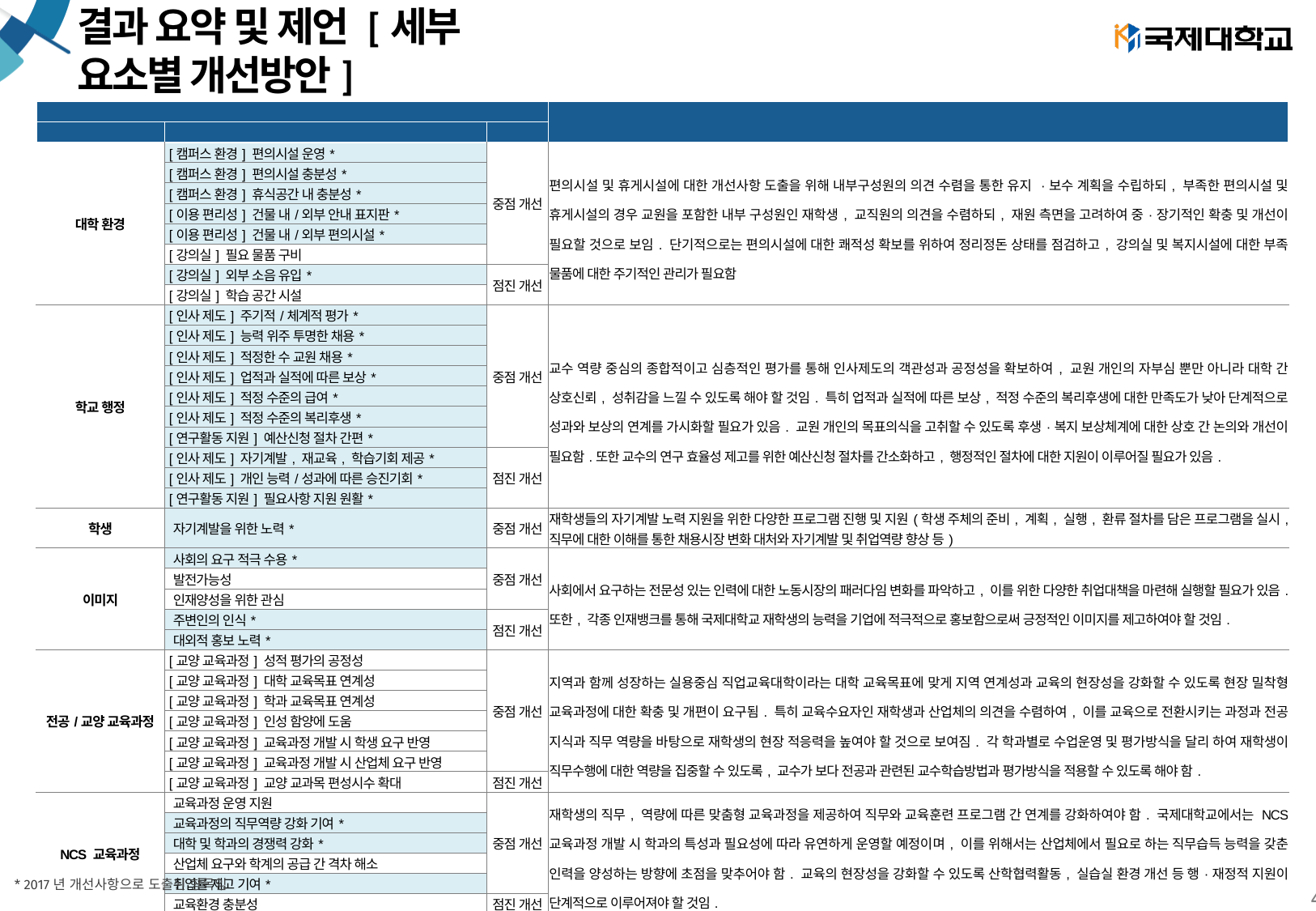

# 결과 요약 및 제언 [세부 요소별 개선방안]
| 개선영역 |  |  | 개선 방안 |
| --- | --- | --- | --- |
| 대 | 세부 | 개선순위 |  |
| 대학 환경 | [캠퍼스 환경] 편의시설 운영\* | 중점 개선 | 편의시설 및 휴게시설에 대한 개선사항 도출을 위해 내부구성원의 의견 수렴을 통한 유지 ·보수 계획을 수립하되, 부족한 편의시설 및 휴게시설의 경우 교원을 포함한 내부 구성원인 재학생, 교직원의 의견을 수렴하되, 재원 측면을 고려하여 중·장기적인 확충 및 개선이 필요할 것으로 보임. 단기적으로는 편의시설에 대한 쾌적성 확보를 위하여 정리정돈 상태를 점검하고, 강의실 및 복지시설에 대한 부족 물품에 대한 주기적인 관리가 필요함 |
|  | [캠퍼스 환경] 편의시설 충분성\* |  |  |
|  | [캠퍼스 환경] 휴식공간 내 충분성\* |  |  |
|  | [이용 편리성] 건물 내/외부 안내 표지판\* |  |  |
|  | [이용 편리성] 건물 내/외부 편의시설\* |  |  |
|  | [강의실] 필요 물품 구비 |  |  |
|  | [강의실] 외부 소음 유입\* | 점진 개선 |  |
|  | [강의실] 학습 공간 시설 |  |  |
| 학교 행정 | [인사 제도] 주기적/체계적 평가\* | 중점 개선 | 교수 역량 중심의 종합적이고 심층적인 평가를 통해 인사제도의 객관성과 공정성을 확보하여, 교원 개인의 자부심 뿐만 아니라 대학 간 상호신뢰, 성취감을 느낄 수 있도록 해야 할 것임. 특히 업적과 실적에 따른 보상, 적정 수준의 복리후생에 대한 만족도가 낮아 단계적으로 성과와 보상의 연계를 가시화할 필요가 있음. 교원 개인의 목표의식을 고취할 수 있도록 후생·복지 보상체계에 대한 상호 간 논의와 개선이 필요함.또한 교수의 연구 효율성 제고를 위한 예산신청 절차를 간소화하고, 행정적인 절차에 대한 지원이 이루어질 필요가 있음. |
|  | [인사 제도] 능력 위주 투명한 채용\* |  |  |
|  | [인사 제도] 적정한 수 교원 채용\* |  |  |
|  | [인사 제도] 업적과 실적에 따른 보상\* |  |  |
|  | [인사 제도] 적정 수준의 급여\* |  |  |
|  | [인사 제도] 적정 수준의 복리후생\* |  |  |
|  | [연구활동 지원] 예산신청 절차 간편\* |  |  |
|  | [인사 제도] 자기계발, 재교육, 학습기회 제공\* | 점진 개선 |  |
|  | [인사 제도] 개인 능력/성과에 따른 승진기회\* |  |  |
|  | [연구활동 지원] 필요사항 지원 원활\* |  |  |
| 학생 | 자기계발을 위한 노력\* | 중점 개선 | 재학생들의 자기계발 노력 지원을 위한 다양한 프로그램 진행 및 지원(학생 주체의 준비, 계획, 실행, 환류 절차를 담은 프로그램을 실시, 직무에 대한 이해를 통한 채용시장 변화 대처와 자기계발 및 취업역량 향상 등) |
| 이미지 | 사회의 요구 적극 수용\* | 중점 개선 | 사회에서 요구하는 전문성 있는 인력에 대한 노동시장의 패러다임 변화를 파악하고, 이를 위한 다양한 취업대책을 마련해 실행할 필요가 있음. 또한, 각종 인재뱅크를 통해 국제대학교 재학생의 능력을 기업에 적극적으로 홍보함으로써 긍정적인 이미지를 제고하여야 할 것임. |
|  | 발전가능성 |  |  |
|  | 인재양성을 위한 관심 |  |  |
|  | 주변인의 인식\* | 점진 개선 |  |
|  | 대외적 홍보 노력\* |  |  |
| 전공/교양 교육과정 | [교양 교육과정] 성적 평가의 공정성 | 중점 개선 | 지역과 함께 성장하는 실용중심 직업교육대학이라는 대학 교육목표에 맞게 지역 연계성과 교육의 현장성을 강화할 수 있도록 현장 밀착형 교육과정에 대한 확충 및 개편이 요구됨. 특히 교육수요자인 재학생과 산업체의 의견을 수렴하여, 이를 교육으로 전환시키는 과정과 전공 지식과 직무 역량을 바탕으로 재학생의 현장 적응력을 높여야 할 것으로 보여짐. 각 학과별로 수업운영 및 평가방식을 달리 하여 재학생이 직무수행에 대한 역량을 집중할 수 있도록, 교수가 보다 전공과 관련된 교수학습방법과 평가방식을 적용할 수 있도록 해야 함. |
|  | [교양 교육과정] 대학 교육목표 연계성 |  |  |
|  | [교양 교육과정] 학과 교육목표 연계성 |  |  |
|  | [교양 교육과정] 인성 함양에 도움 |  |  |
|  | [교양 교육과정] 교육과정 개발 시 학생 요구 반영 |  |  |
|  | [교양 교육과정] 교육과정 개발 시 산업체 요구 반영 |  |  |
|  | [교양 교육과정] 교양 교과목 편성시수 확대 | 점진 개선 |  |
| NCS 교육과정 | 교육과정 운영 지원 | 중점 개선 | 재학생의 직무, 역량에 따른 맞춤형 교육과정을 제공하여 직무와 교육훈련 프로그램 간 연계를 강화하여야 함. 국제대학교에서는 NCS 교육과정 개발 시 학과의 특성과 필요성에 따라 유연하게 운영할 예정이며, 이를 위해서는 산업체에서 필요로 하는 직무습득 능력을 갖춘 인력을 양성하는 방향에 초점을 맞추어야 함. 교육의 현장성을 강화할 수 있도록 산학협력활동, 실습실 환경 개선 등 행·재정적 지원이 단계적으로 이루어져야 할 것임. |
|  | 교육과정의 직무역량 강화 기여\* |  |  |
|  | 대학 및 학과의 경쟁력 강화\* |  |  |
|  | 산업체 요구와 학계의 공급 간 격차 해소 |  |  |
|  | 취업률 제고 기여\* |  |  |
|  | 교육환경 충분성 | 점진 개선 |  |
* 2017년 개선사항으로 도출된 항목임